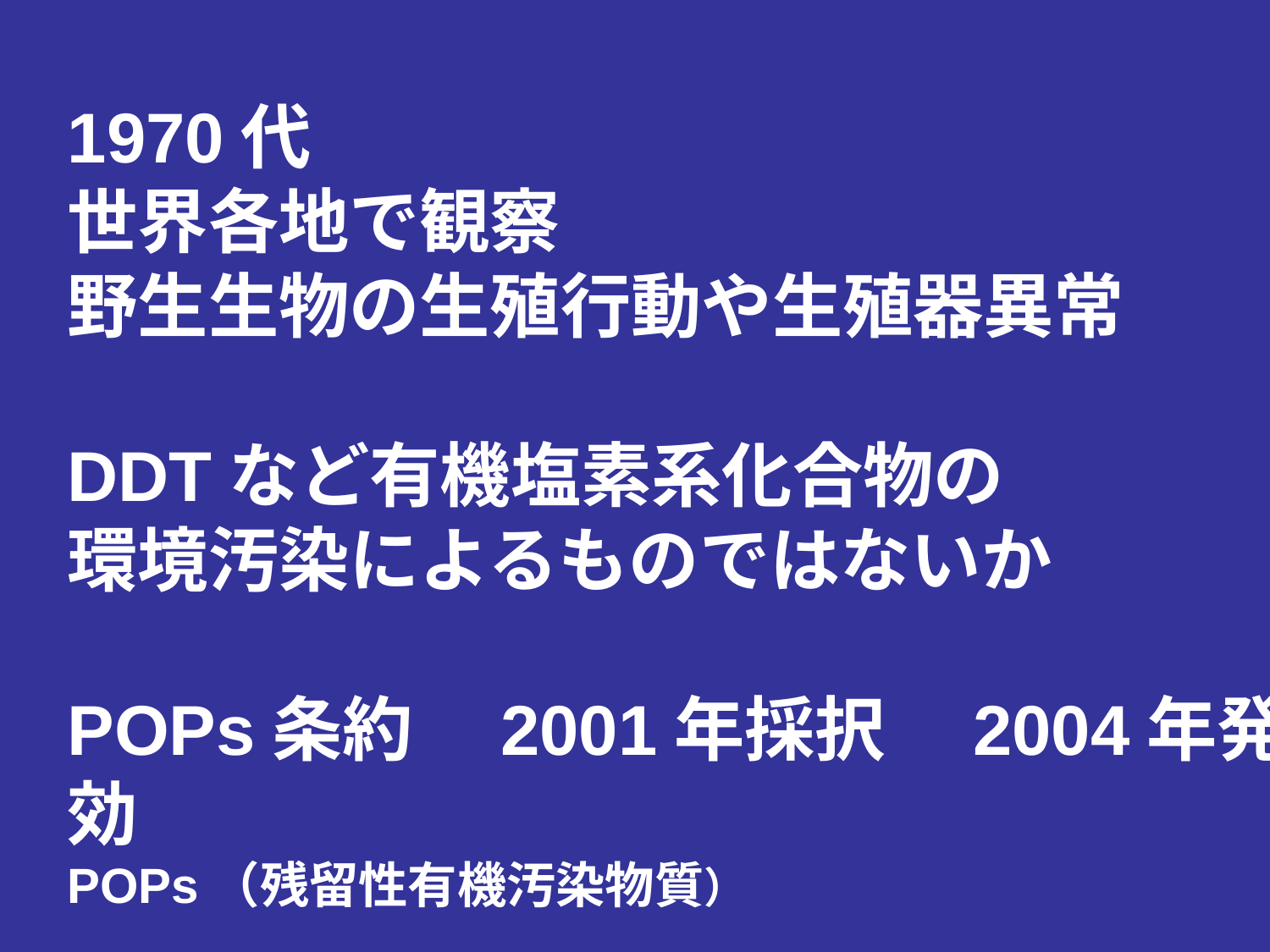

1970代
世界各地で観察
野生生物の生殖行動や生殖器異常

DDTなど有機塩素系化合物の
環境汚染によるものではないか

POPs条約　2001年採択　2004年発効
POPs（残留性有機汚染物質）